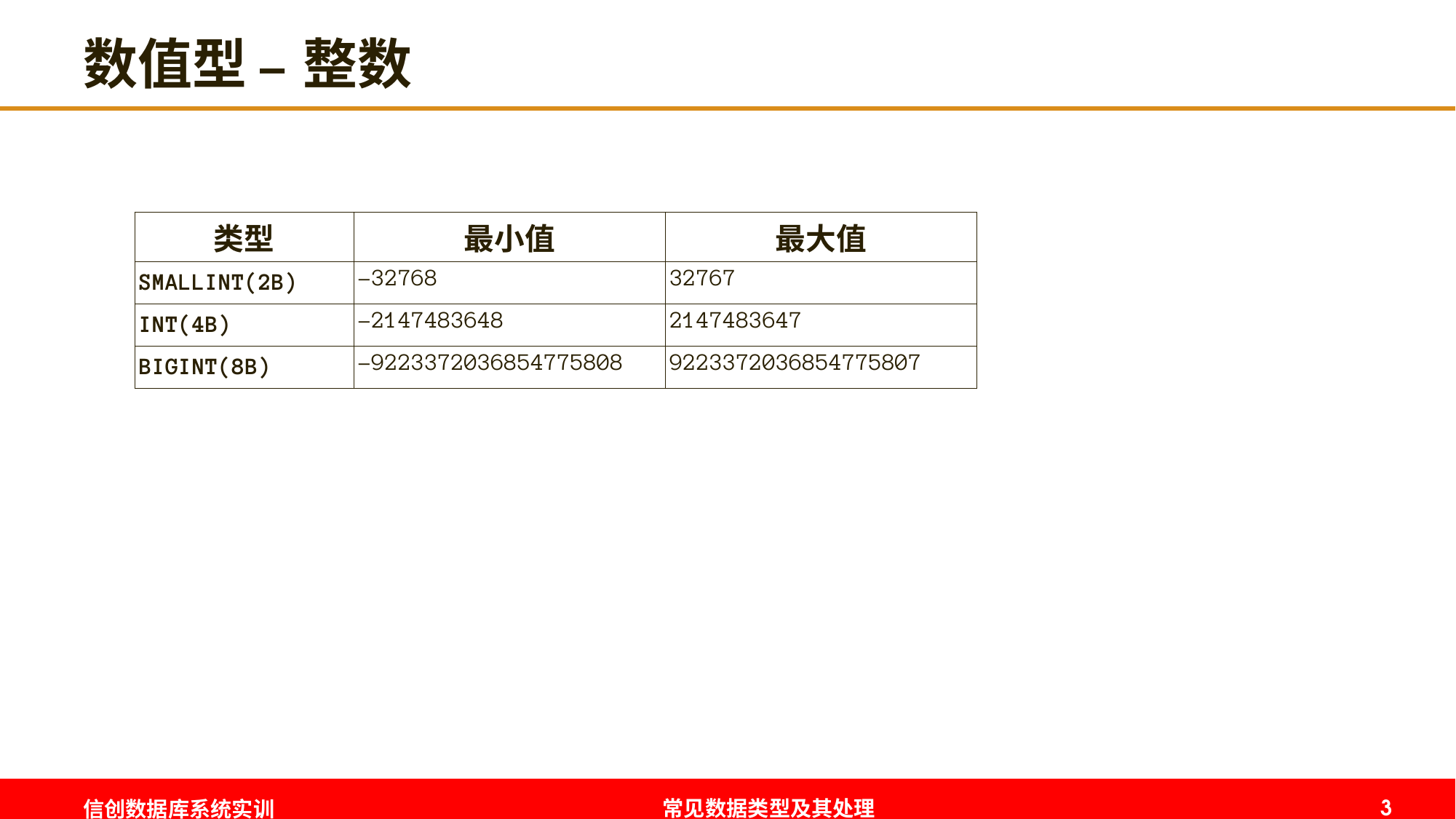

# 数值型-整数

| 类型 | 最小值 | 最大值 |
| --- | --- | --- |
| SMALLINT(2B) | -32768 | 32767 |
| INT(4B) | -2147483648 | 2147483647 |
| BIGINT(8B) | -9223372036854775808 | 9223372036854775807 |